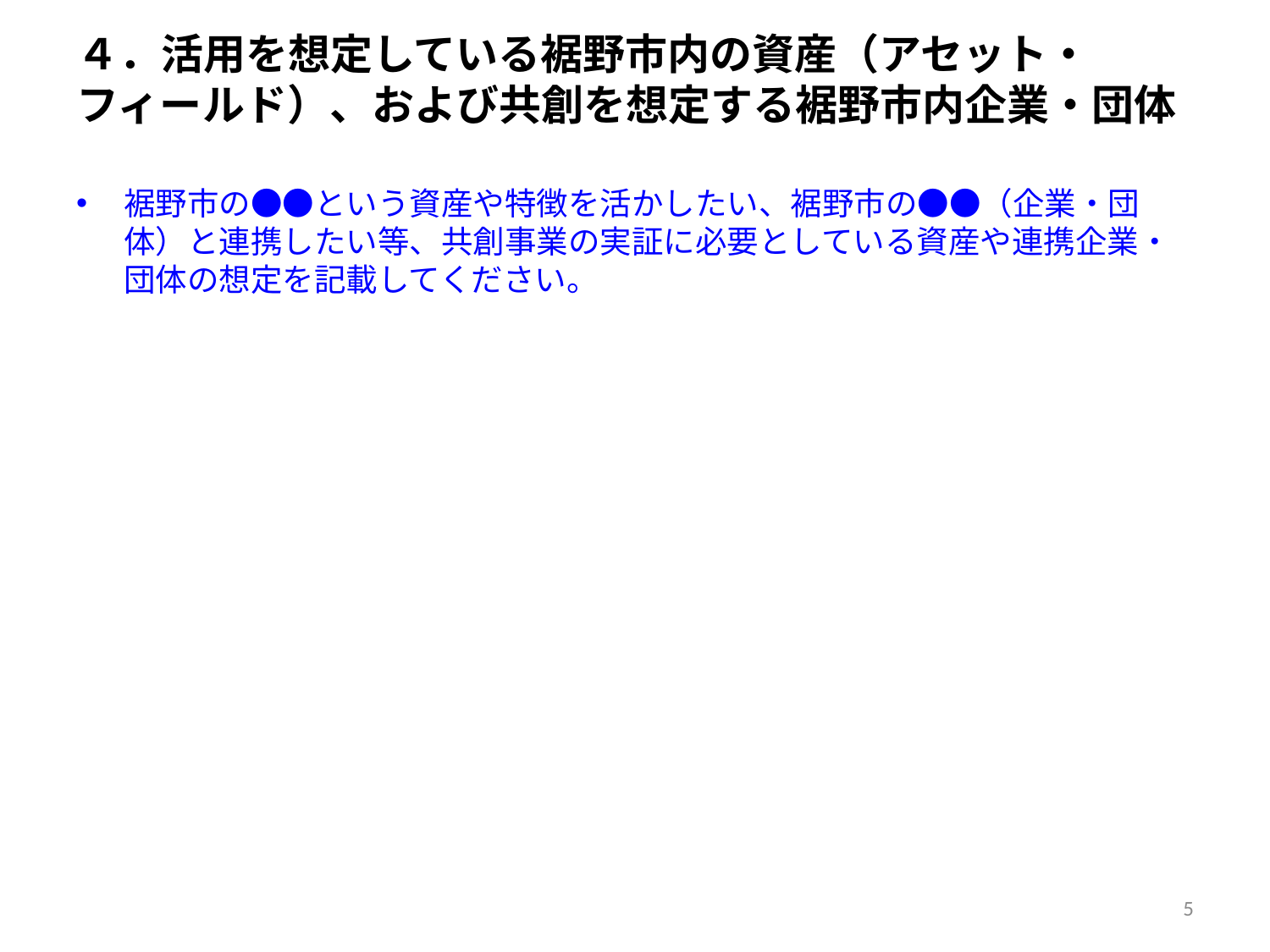

# ４．活用を想定している裾野市内の資産（アセット・フィールド）、および共創を想定する裾野市内企業・団体
裾野市の●●という資産や特徴を活かしたい、裾野市の●●（企業・団体）と連携したい等、共創事業の実証に必要としている資産や連携企業・団体の想定を記載してください。
5